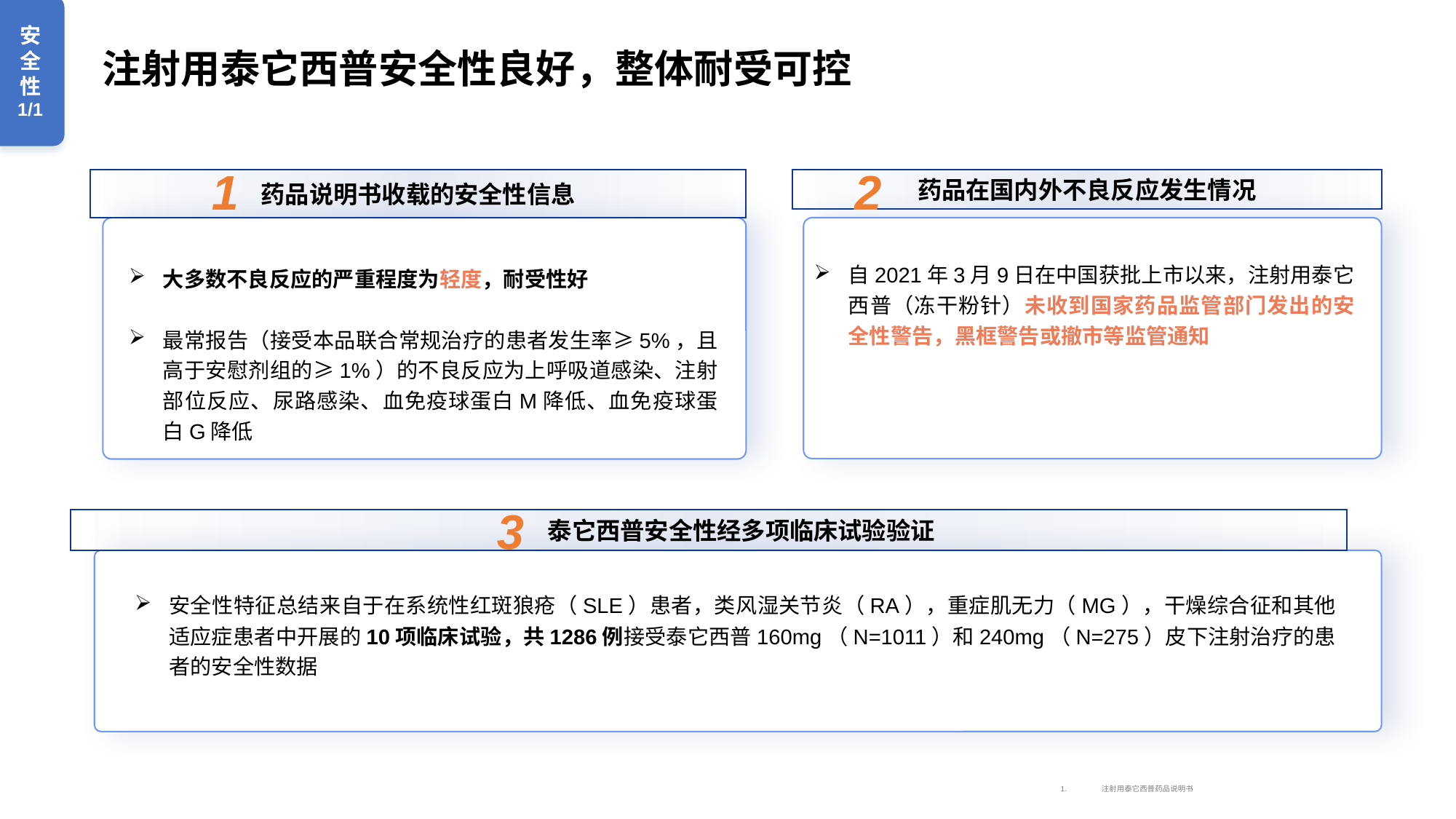

# 注射用泰它西普安全性良好，整体耐受可控
安全性
1/1
1
2
药品说明书收载的安全性信息

大多数不良反应的严重程度为轻度，耐受性好

最常报告（接受本品联合常规治疗的患者发生率≥5%，且高于安慰剂组的≥1%）的不良反应为上呼吸道感染、注射部位反应、尿路感染、血免疫球蛋白M降低、血免疫球蛋白G降低
药品在国内外不良反应发生情况

自2021年3月9日在中国获批上市以来，注射用泰它西普（冻干粉针）未收到国家药品监管部门发出的安全性警告，黑框警告或撤市等监管通知
3
           泰它西普安全性经多项临床试验验证

安全性特征总结来自于在系统性红斑狼疮（SLE）患者，类风湿关节炎（RA），重症肌无力（MG），干燥综合征和其他适应症患者中开展的10项临床试验，共1286例接受泰它西普160mg（N=1011）和240mg（N=275）皮下注射治疗的患者的安全性数据
注射用泰它西普药品说明书